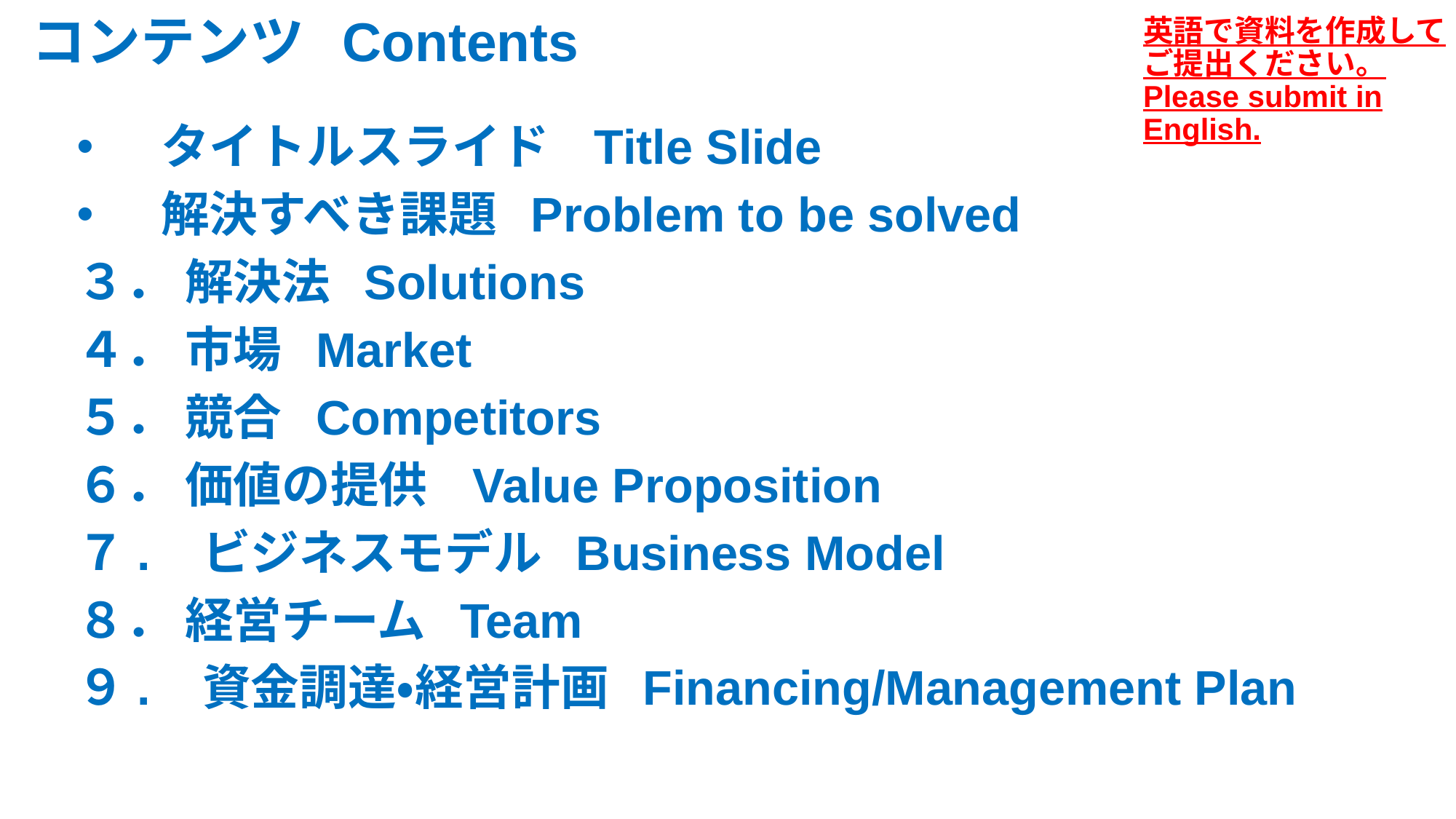

コンテンツ  Contents
英語で資料を作成してご提出ください。
Please submit in English.
 タイトルスライド   Title Slide
 解決すべき課題  Problem to be solved
３． 解決法  Solutions
４． 市場  Market
５． 競合  Competitors
６． 価値の提供   Value Proposition
７.   ビジネスモデル  Business Model
８． 経営チーム  Team
９.   資金調達・経営計画  Financing/Management Plan